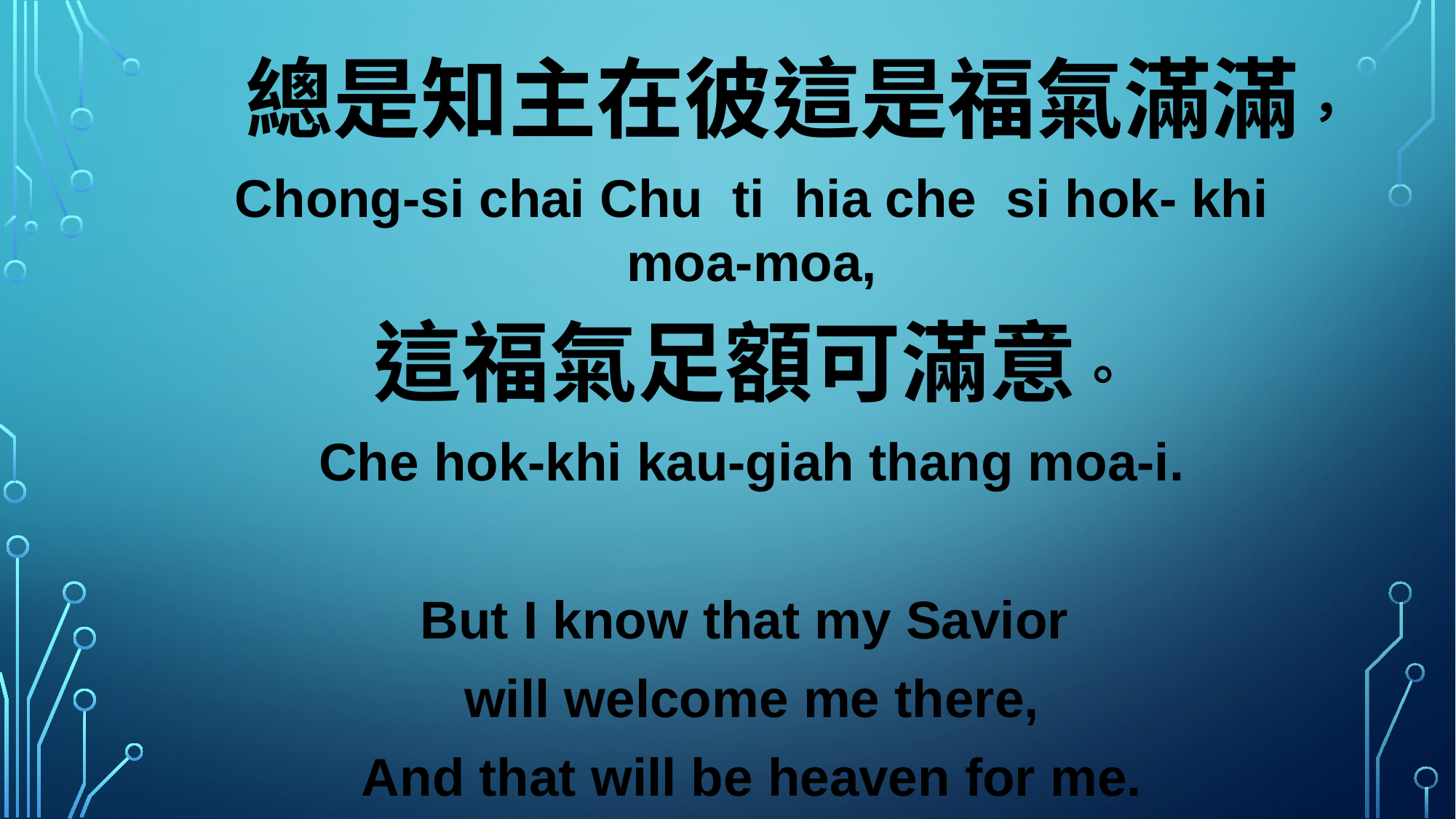

總是知主在彼這是福氣滿滿，
Chong-si chai Chu  ti  hia che  si hok- khi moa-moa,
這福氣足額可滿意。
Che hok-khi kau-giah thang moa-i.

But I know that my Savior
will welcome me there,
And that will be heaven for me.